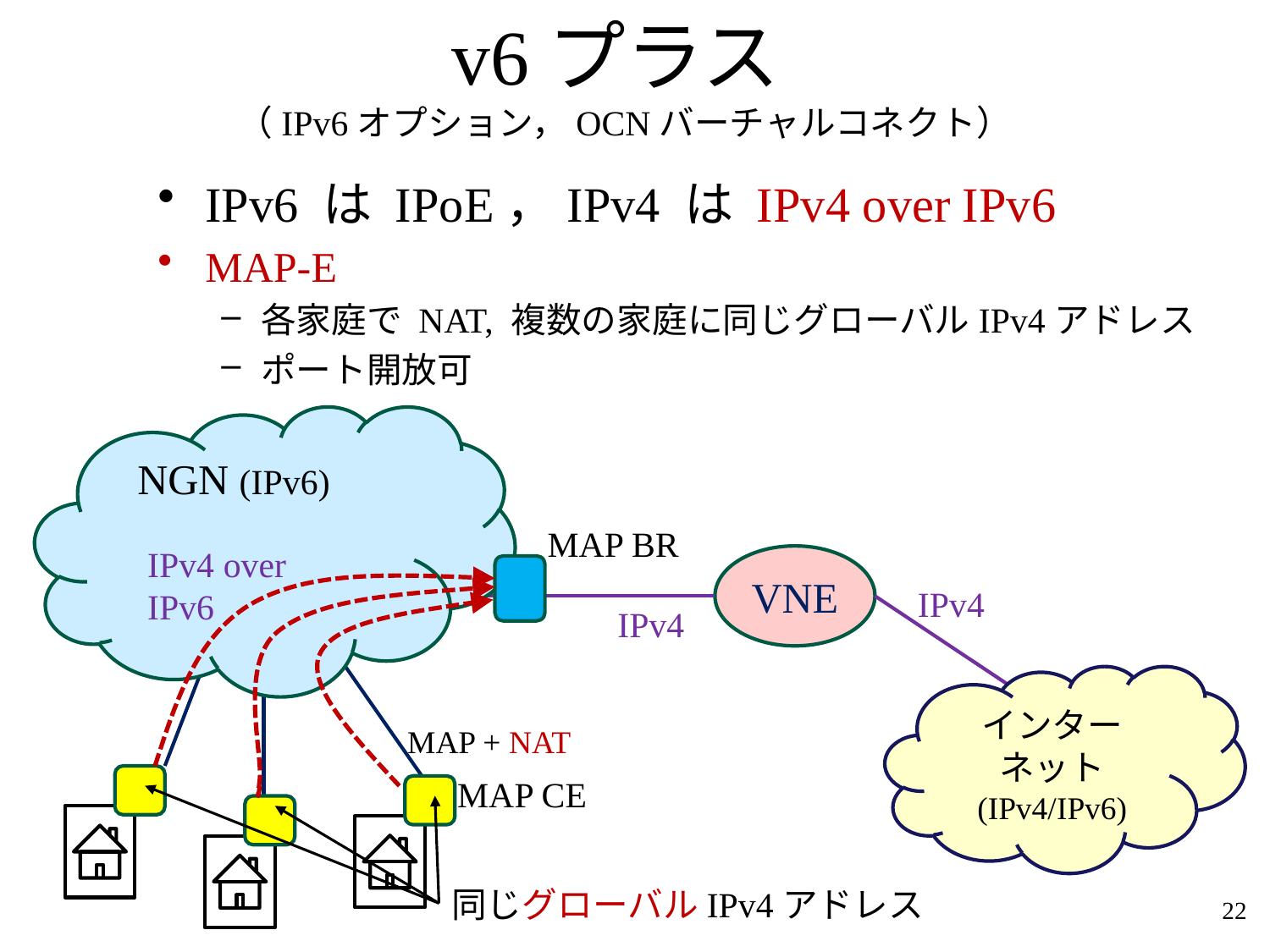

# v6プラス （IPv6オプション，OCNバーチャルコネクト）
IPv6 は IPoE，IPv4 は IPv4 over IPv6
MAP-E
各家庭で NAT, 複数の家庭に同じグローバルIPv4アドレス
ポート開放可

NGN (IPv6)
MAP BR
IPv4 over IPv6
VNE

IPv4

IPv4

インターネット
(IPv4/IPv6)
MAP + NAT

MAP CE

同じグローバルIPv4アドレス
22